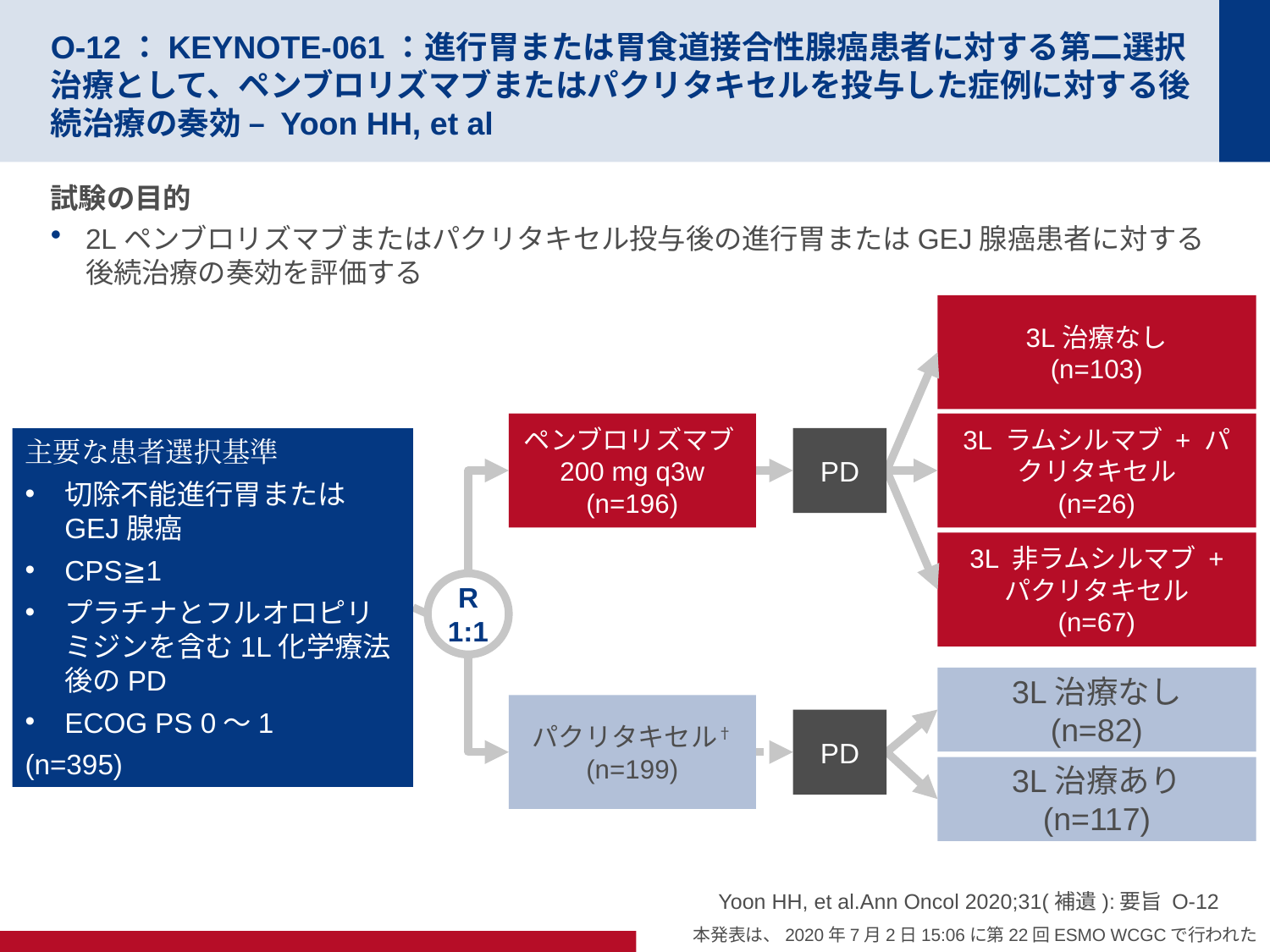

# O-12：KEYNOTE-061：進行胃または胃食道接合性腺癌患者に対する第二選択治療として、ペンブロリズマブまたはパクリタキセルを投与した症例に対する後続治療の奏効 – Yoon HH, et al
試験の目的
2Lペンブロリズマブまたはパクリタキセル投与後の進行胃またはGEJ腺癌患者に対する後続治療の奏効を評価する

3L治療なし
(n=103)
ペンブロリズマブ
200 mg q3w
(n=196)
3L ラムシルマブ + パクリタキセル
(n=26)
PD
主要な患者選択基準
切除不能進行胃またはGEJ腺癌
CPS≧1
プラチナとフルオロピリミジンを含む1L化学療法後のPD
ECOG PS 0～1
(n=395)
3L 非ラムシルマブ + パクリタキセル
(n=67)
R
1:1
3L治療なし
(n=82)
パクリタキセル†
(n=199)
PD
3L治療あり
(n=117)
Yoon HH, et al.Ann Oncol 2020;31(補遺):要旨 O-12
本発表は、2020年7月2日15:06に第22回ESMO WCGCで行われた